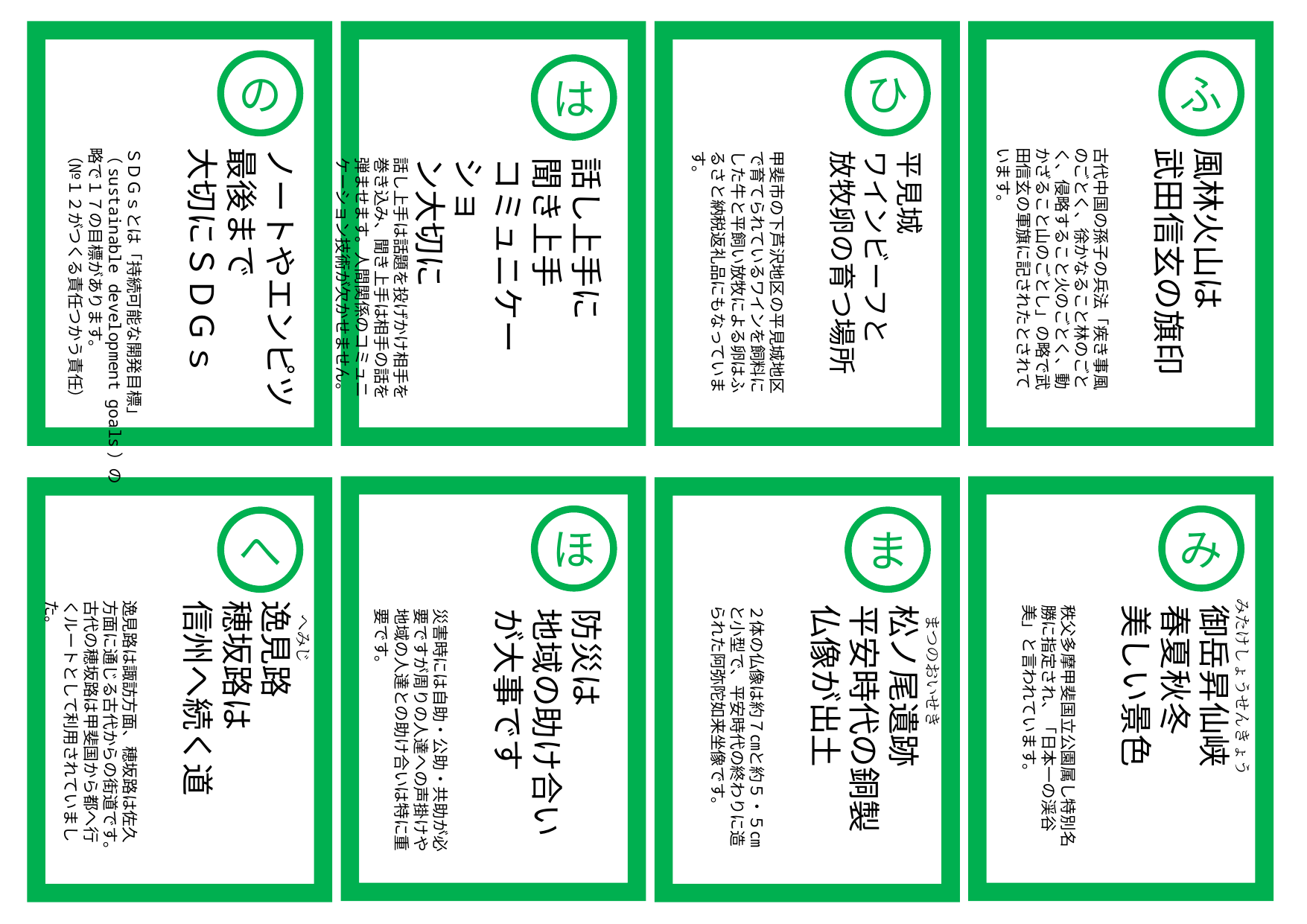

の
ひ
ふ
は
ノートやエンピツ
最後まで
大切にＳＤＧｓ

ＳＤＧｓとは「持続可能な開発目標」
（sustainable development goals）の
略で１７の目標があります。
（№１２がつくる責任つかう責任）
風林火山は
武田信玄の旗印

古代中国の孫子の兵法「疾き事風のごとく、徐かなること林のごとく、侵略すること火のごとく、動かざること山のごとし」の略で武田信玄の軍旗に記されたとされています。
平見城
ワインビーフと
放牧卵の育つ場所

甲斐市の下芦沢地区の平見城地区で育てられているワインを飼料にした牛と平飼い放牧による卵はふるさと納税返礼品にもなっています。
話し上手に
聞き上手
コミュニケーショ
ン大切に
話し上手は話題を投げかけ相手を巻き込み、聞き上手は相手の話を弾ませます。人間関係のコミュニケーション技術が欠かせません。

ほ
み
へ
ま
　 　へみじ
　 みたけしょうせんきょう
　 まつのおいせき
逸見路
穂坂路は
信州へ続く道

逸見路は諏訪方面、穂坂路は佐久方面に通じる古代からの街道です。
古代の穂坂路は甲斐国から都へ行くルートとして利用されていました。
松ノ尾遺跡
平安時代の銅製仏像が出土

２体の仏像は約７㎝と約５・５㎝と小型で、平安時代の終わりに造られた阿弥陀如来坐像です。
御岳昇仙峡
春夏秋冬
美しい景色

秩父多摩甲斐国立公園属し特別名勝に指定され、「日本一の渓谷美」と言われています。
防災は
地域の助け合いが大事です

災害時には自助・公助・共助が必要ですが周りの人達への声掛けや地域の人達との助け合いは特に重要です。